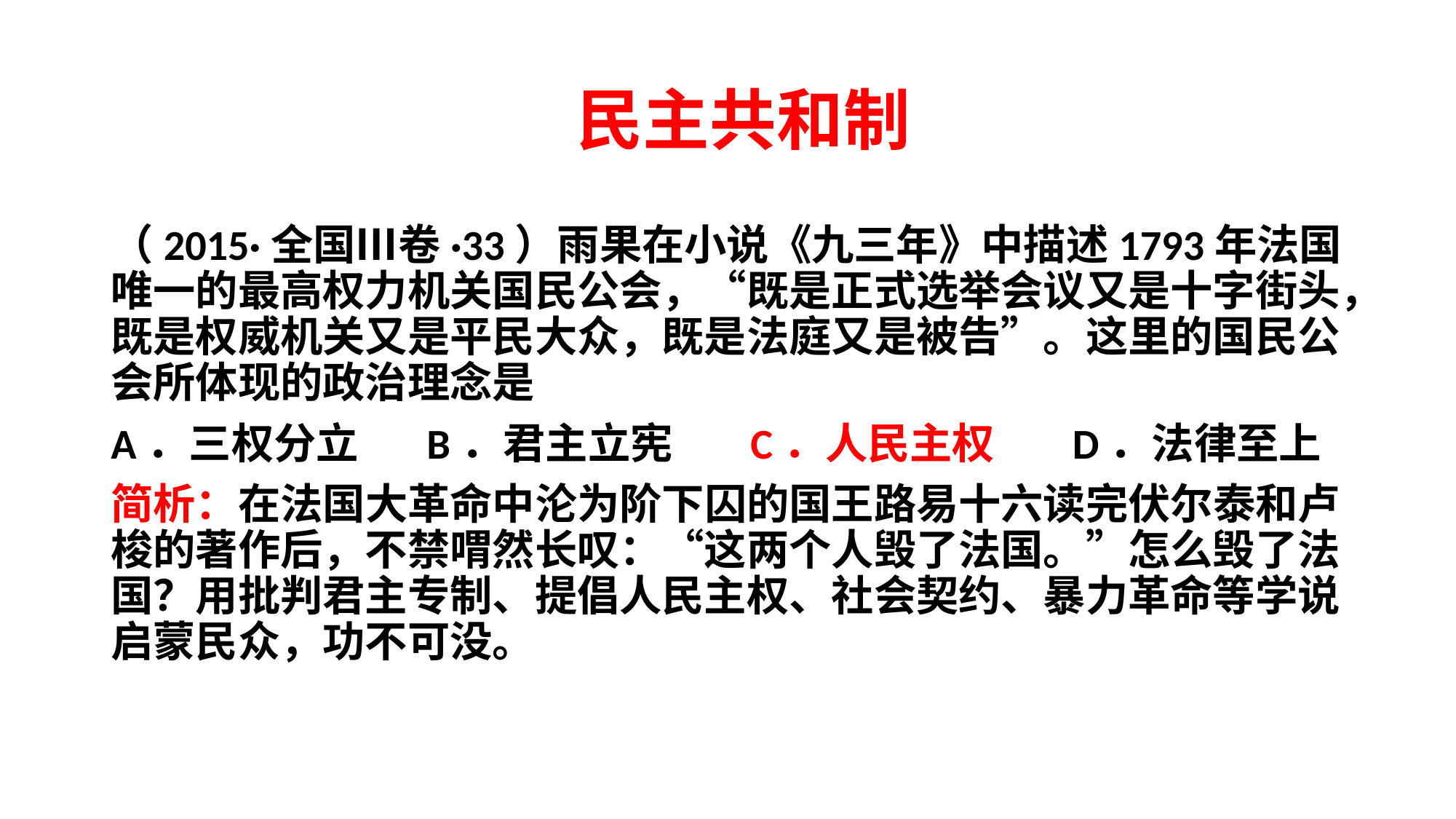

# 民主共和制
（2015·全国Ⅲ卷·33）雨果在小说《九三年》中描述1793年法国唯一的最高权力机关国民公会，“既是正式选举会议又是十字街头，既是权威机关又是平民大众，既是法庭又是被告”。这里的国民公会所体现的政治理念是
A．三权分立      B．君主立宪       C．人民主权       D．法律至上
简析：在法国大革命中沦为阶下囚的国王路易十六读完伏尔泰和卢梭的著作后，不禁喟然长叹：“这两个人毁了法国。”怎么毁了法国？用批判君主专制、提倡人民主权、社会契约、暴力革命等学说启蒙民众，功不可没。